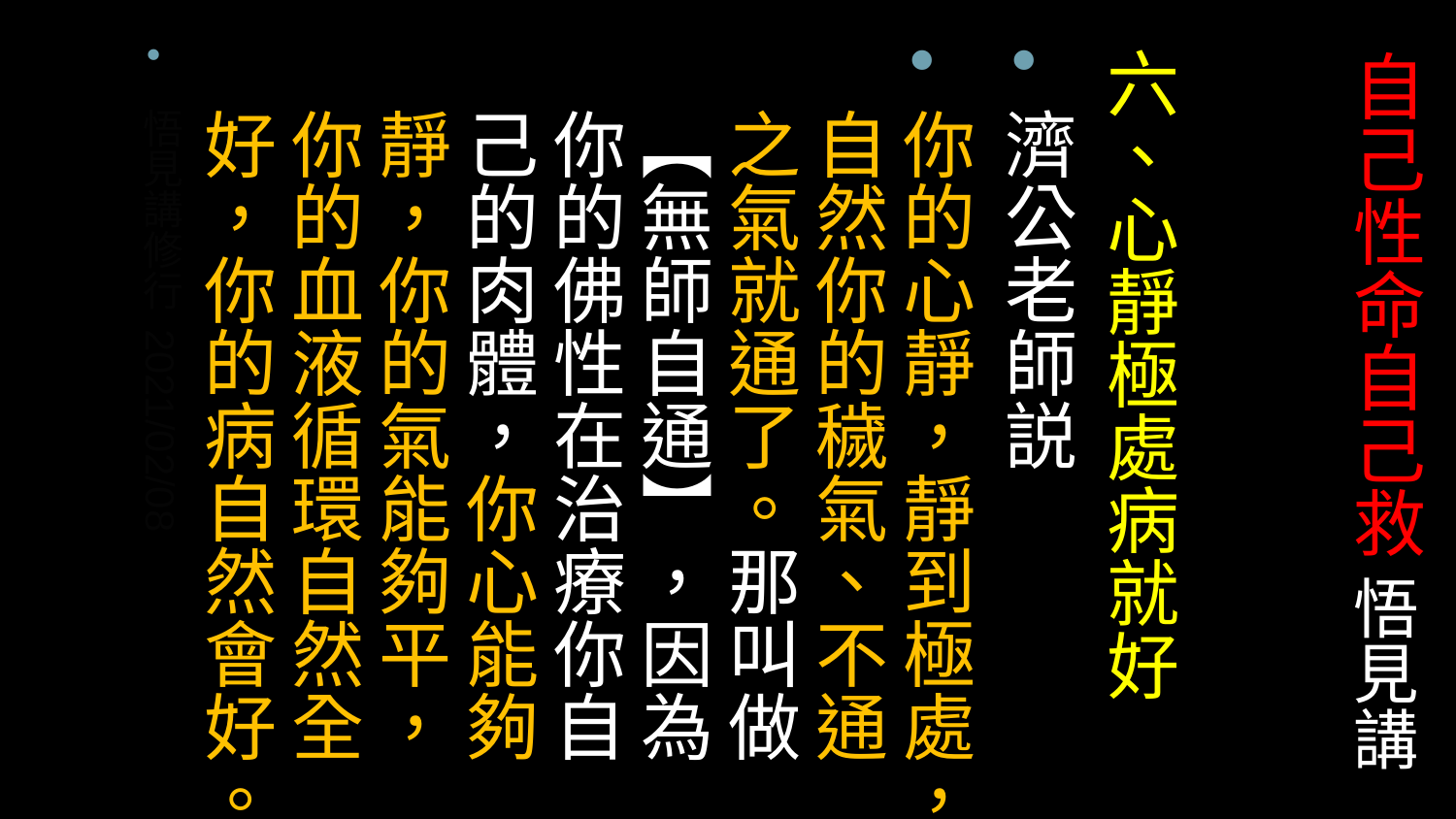

六、心靜極處病就好
濟公老師説
你的心靜，靜到極處，自然你的穢氣、不通之氣就通了。那叫做【無師自通】，因為你的佛性在治療你自己的肉體，你心能夠靜，你的氣能夠平，你的血液循環自然全好，你的病自然會好。
悟見講修行 2021/02/08

# 自己性命自己救 悟見講